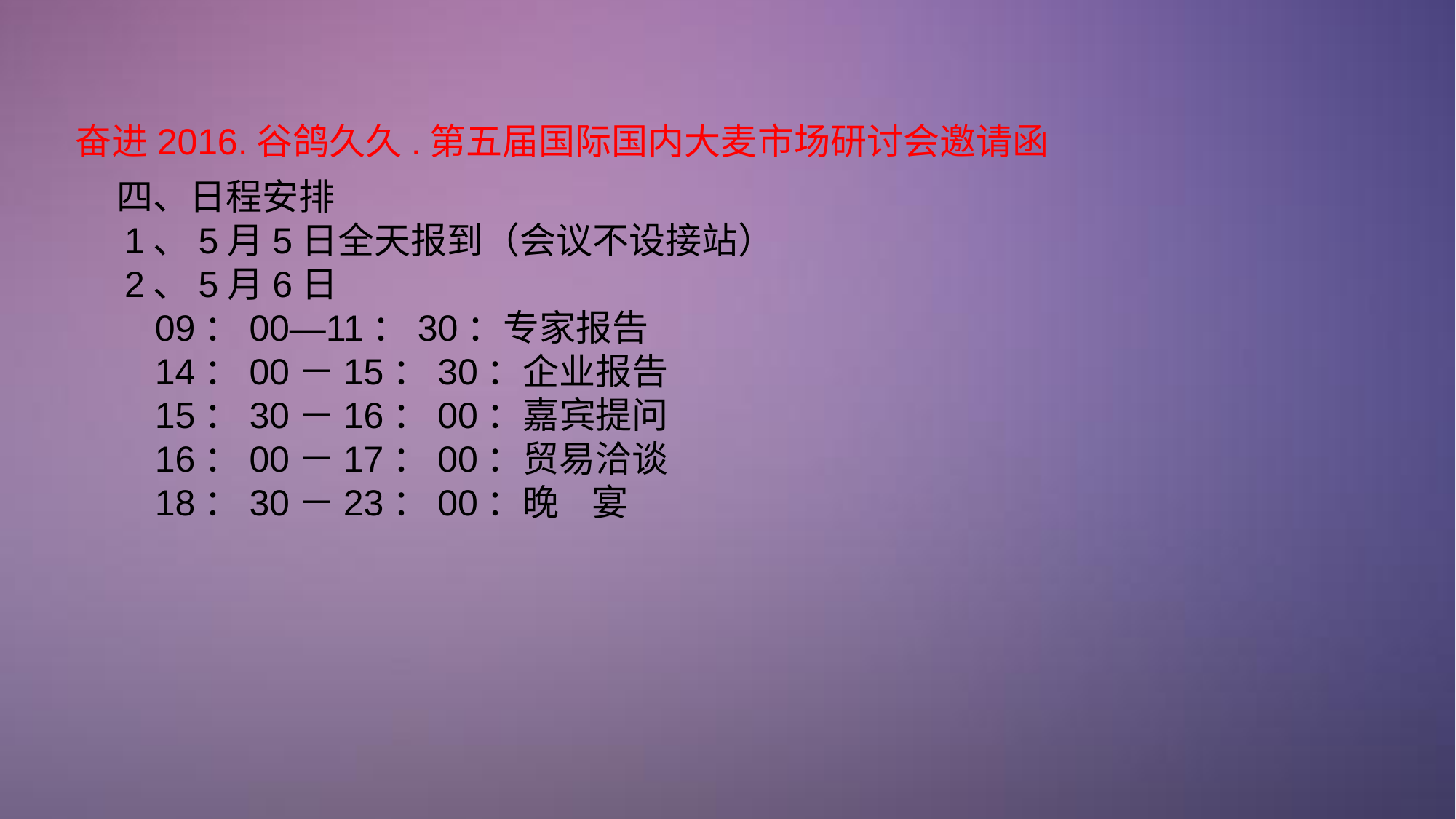

# 奋进2016.谷鸽久久.第五届国际国内大麦市场研讨会邀请函
   四、日程安排
    1、5月5日全天报到（会议不设接站）
    2、5月6日
       09：00—11：30：专家报告
       14：00－15：30：企业报告
       15：30－16：00：嘉宾提问
       16：00－17：00：贸易洽谈
       18：30－23：00：晚    宴